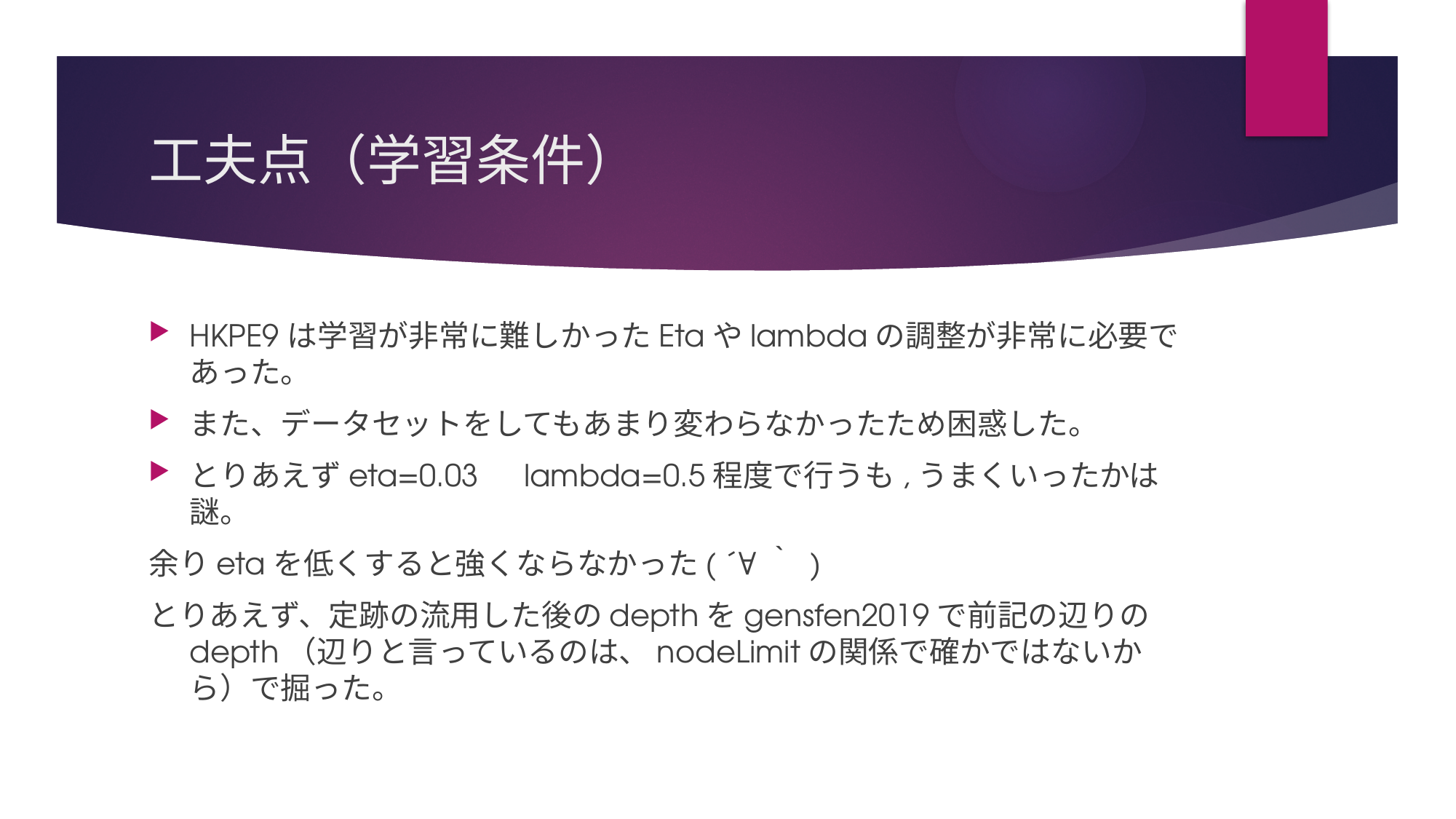

# 工夫点（学習条件）
HKPE9は学習が非常に難しかったEtaやlambdaの調整が非常に必要であった。
また、データセットをしてもあまり変わらなかったため困惑した。
とりあえずeta=0.03　lambda=0.5程度で行うも,うまくいったかは謎。
余りetaを低くすると強くならなかった( ´∀｀ )
とりあえず、定跡の流用した後のdepthをgensfen2019で前記の辺りのdepth（辺りと言っているのは、nodeLimitの関係で確かではないから）で掘った。